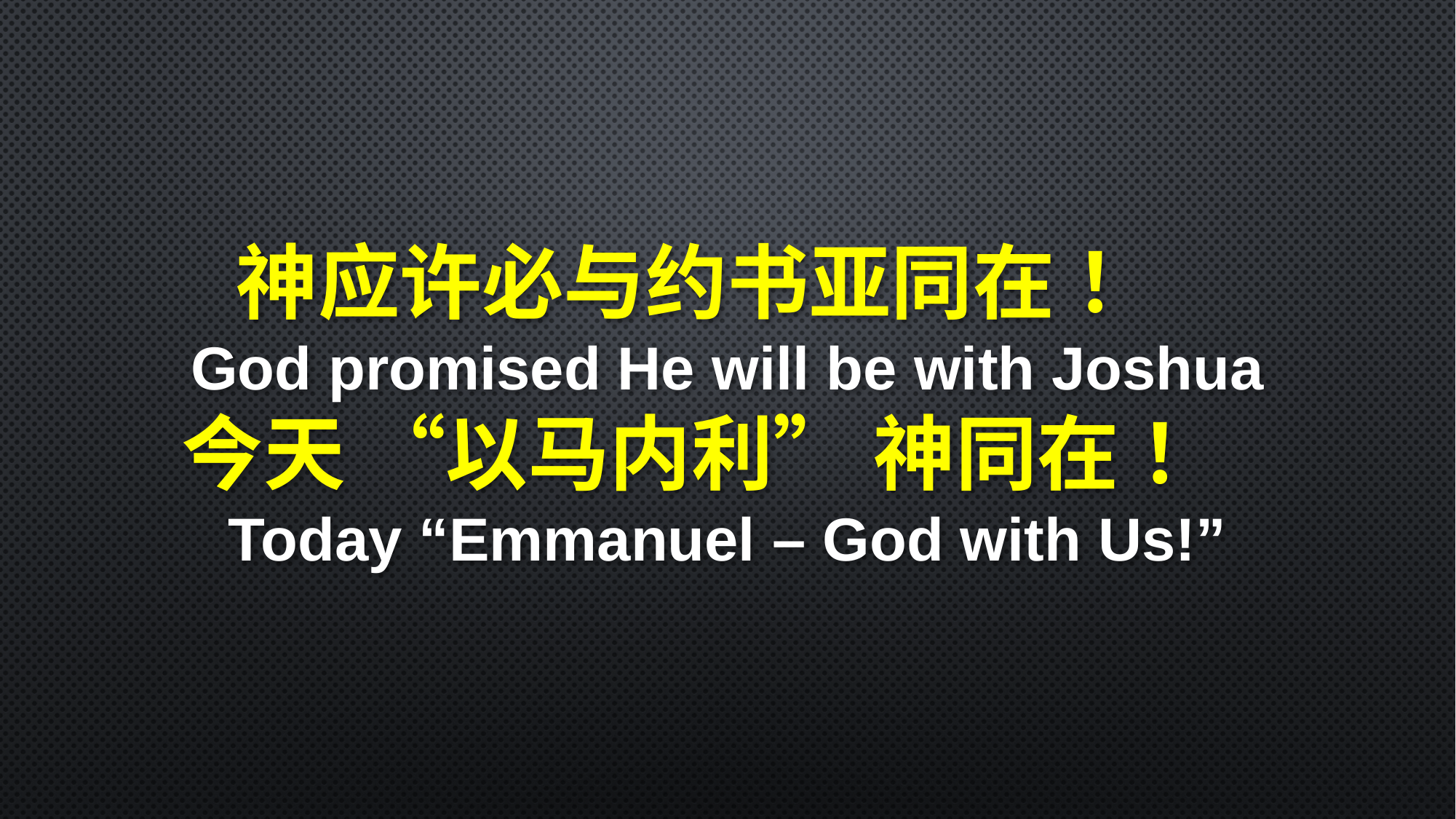

神应许必与约书亚同在！
God promised He will be with Joshua
今天 “以马内利” 神同在！
Today “Emmanuel – God with Us!”